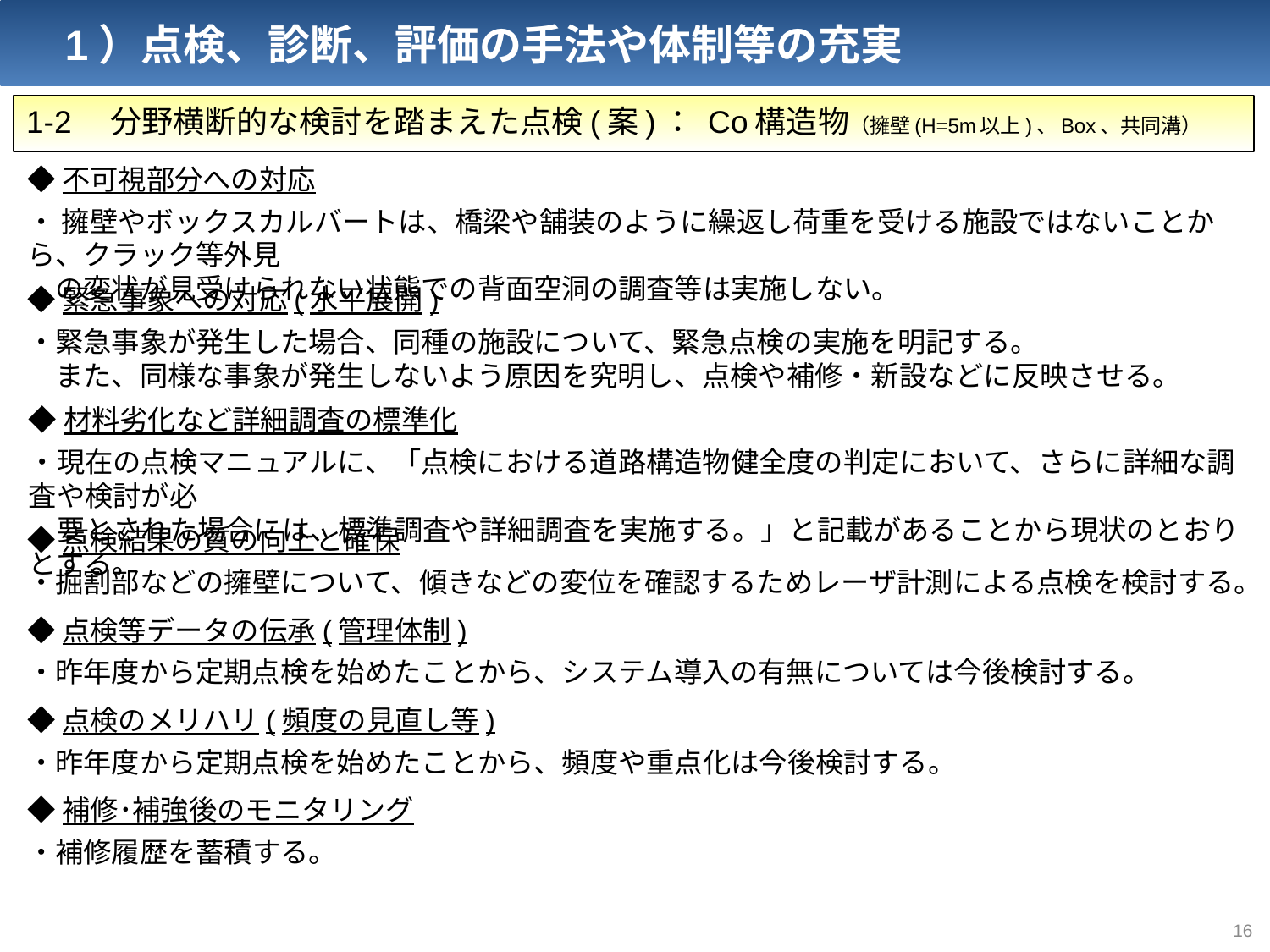

1）点検、診断、評価の手法や体制等の充実
1-2　分野横断的な検討を踏まえた点検(案)： Co構造物（擁壁(H=5m以上)、Box、共同溝）
◆不可視部分への対応

・ 擁壁やボックスカルバートは、橋梁や舗装のように繰返し荷重を受ける施設ではないことから、クラック等外見
　の変状が見受けられない状態での背面空洞の調査等は実施しない。
◆緊急事象への対応(水平展開)

・緊急事象が発生した場合、同種の施設について、緊急点検の実施を明記する。
　また、同様な事象が発生しないよう原因を究明し、点検や補修・新設などに反映させる。

◆材料劣化など詳細調査の標準化

・現在の点検マニュアルに、「点検における道路構造物健全度の判定において、さらに詳細な調査や検討が必
　要とされた場合には、標準調査や詳細調査を実施する。」と記載があることから現状のとおりとする。
◆点検結果の質の向上と確保

・掘割部などの擁壁について、傾きなどの変位を確認するためレーザ計測による点検を検討する。
◆点検等データの伝承(管理体制)

・昨年度から定期点検を始めたことから、システム導入の有無については今後検討する。
◆点検のメリハリ(頻度の見直し等)

・昨年度から定期点検を始めたことから、頻度や重点化は今後検討する。
◆補修･補強後のモニタリング

・補修履歴を蓄積する。
16